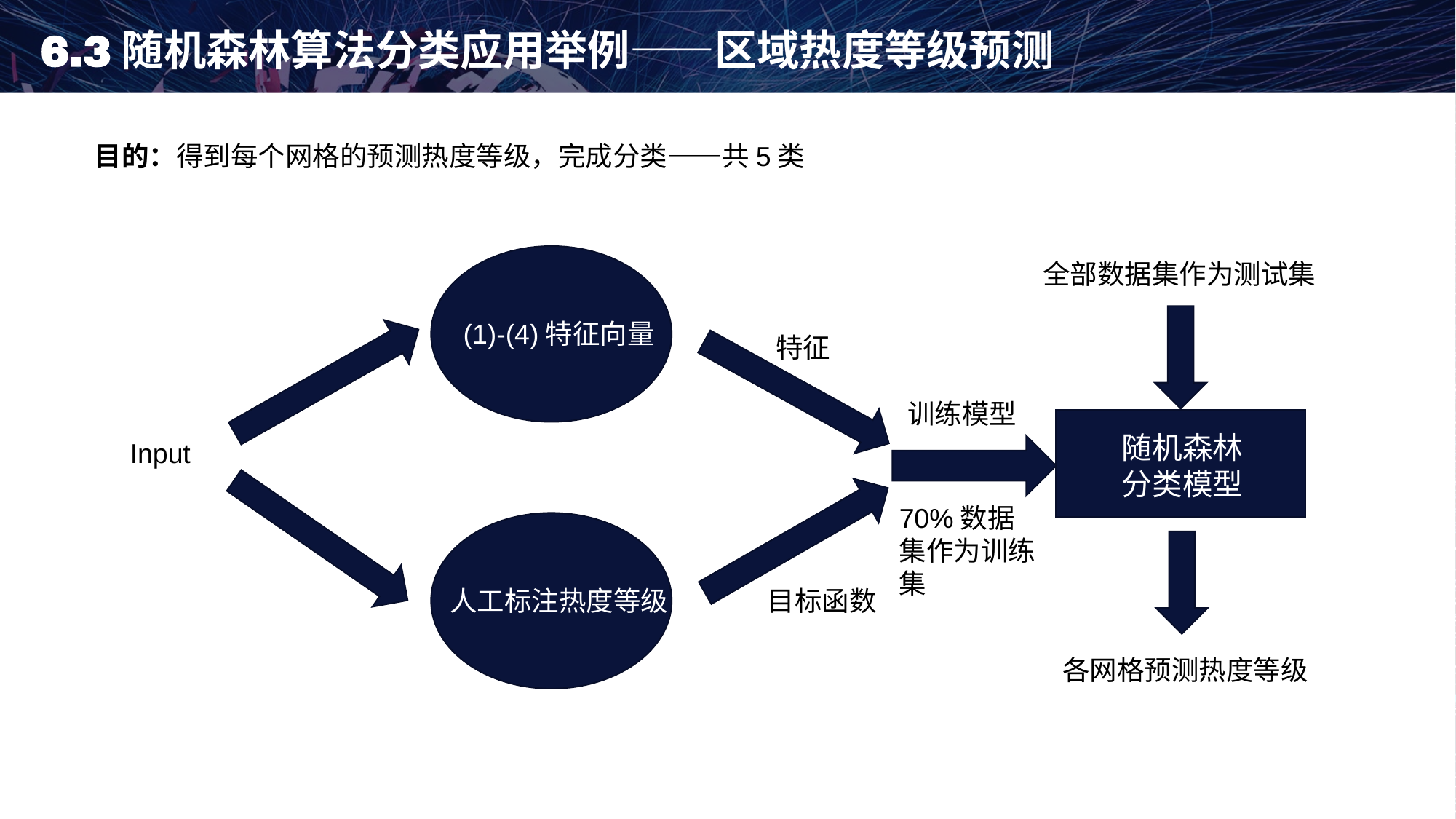

# 6.3随机森林算法分类应用举例——区域热度等级预测
目的：得到每个网格的预测热度等级，完成分类——共5类

全部数据集作为测试集

(1)-(4)特征向量
特征

训练模型

随机森林
分类模型
Input

70%数据集作为训练集

人工标注热度等级
目标函数
各网格预测热度等级